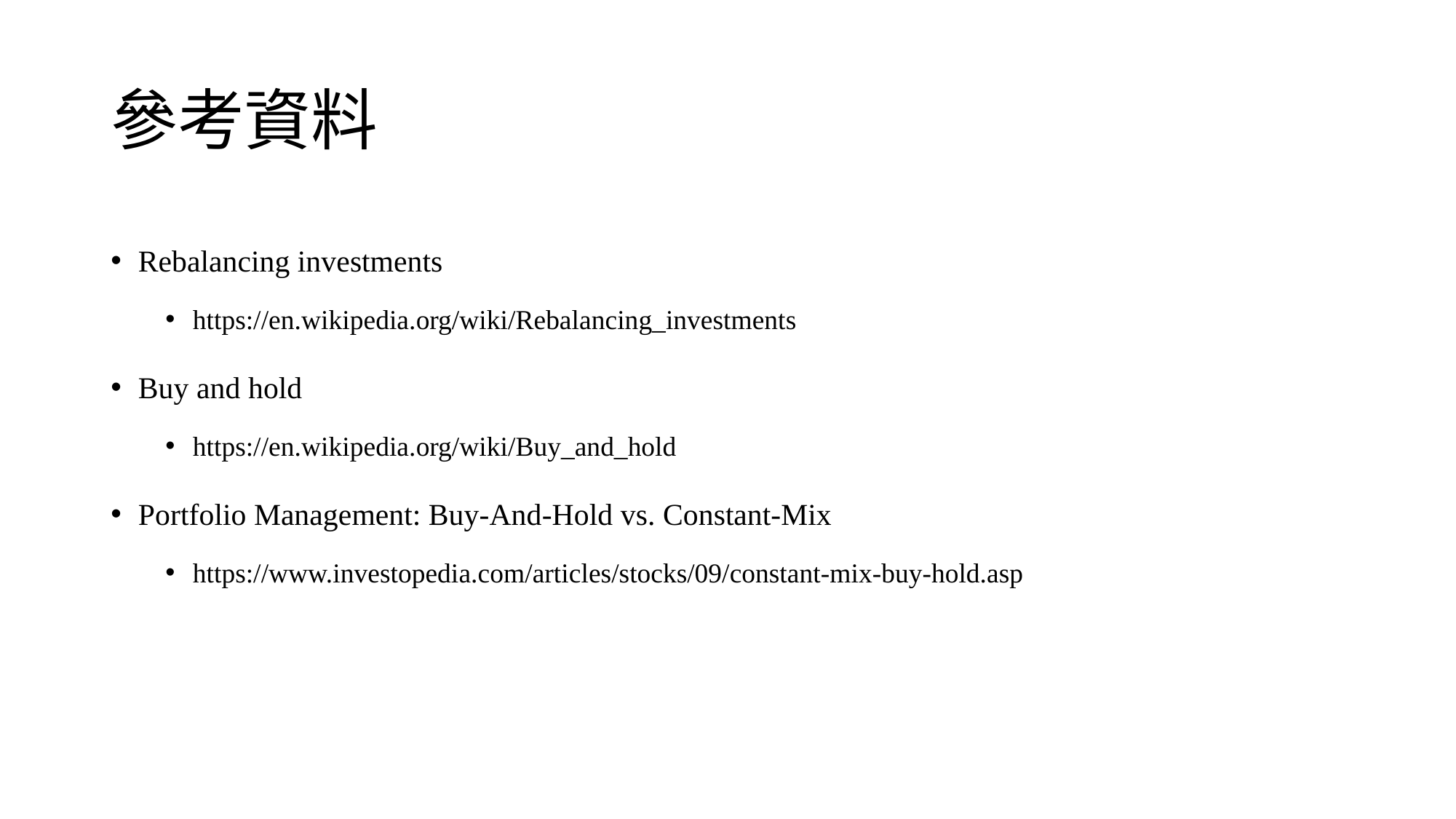

# 參考資料
Rebalancing investments
https://en.wikipedia.org/wiki/Rebalancing_investments
Buy and hold
https://en.wikipedia.org/wiki/Buy_and_hold
Portfolio Management: Buy-And-Hold vs. Constant-Mix
https://www.investopedia.com/articles/stocks/09/constant-mix-buy-hold.asp